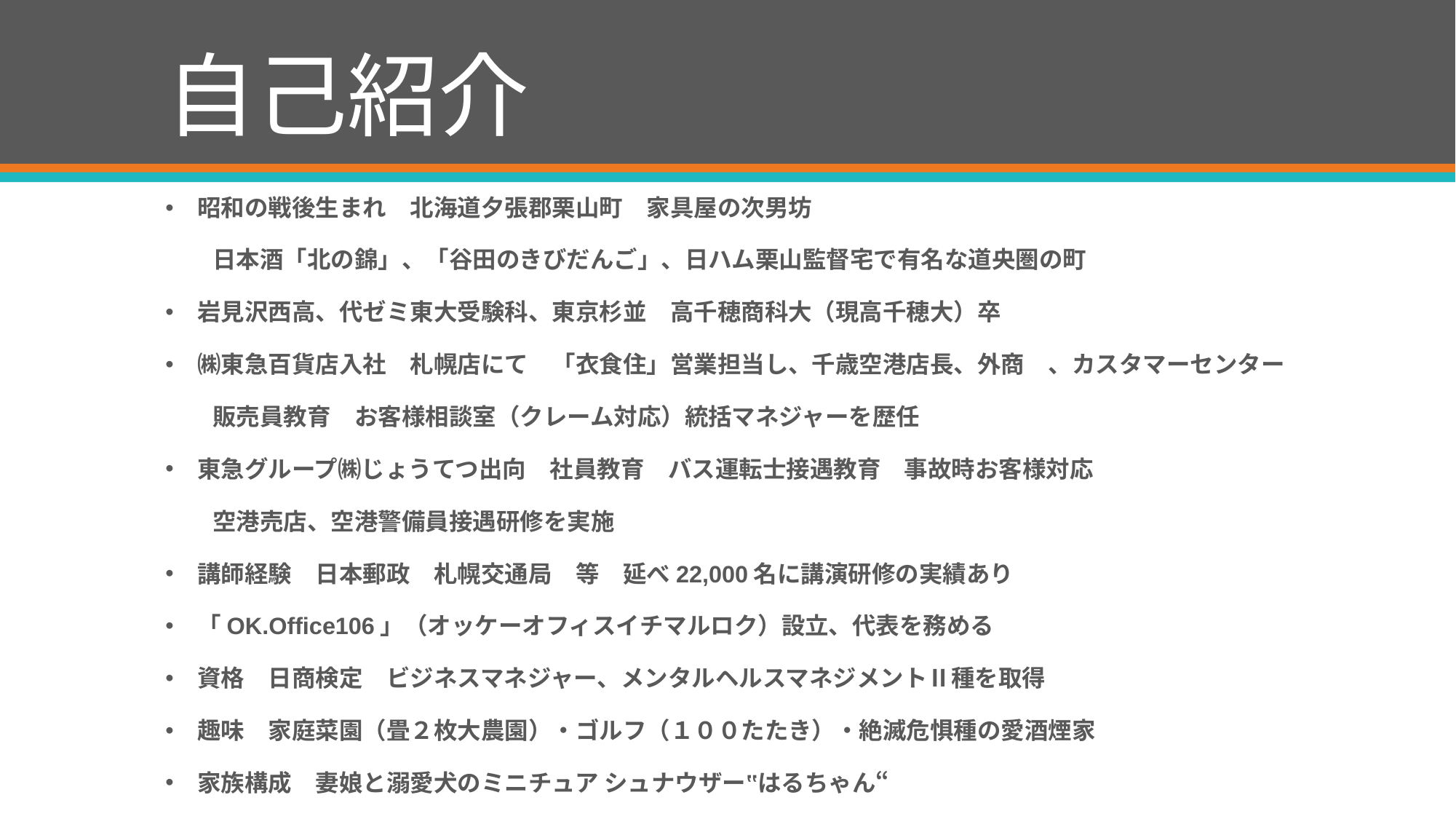

# 自己紹介
昭和の戦後生まれ　北海道夕張郡栗山町　家具屋の次男坊
　　日本酒「北の錦」、「谷田のきびだんご」、日ハム栗山監督宅で有名な道央圏の町
岩見沢西高、代ゼミ東大受験科、東京杉並　高千穂商科大（現高千穂大）卒
㈱東急百貨店入社　札幌店にて　「衣食住」営業担当し、千歳空港店長、外商　、カスタマーセンター
　　販売員教育　お客様相談室（クレーム対応）統括マネジャーを歴任
東急グループ㈱じょうてつ出向　社員教育　バス運転士接遇教育　事故時お客様対応
　　空港売店、空港警備員接遇研修を実施
講師経験　日本郵政　札幌交通局　等　延べ22,000名に講演研修の実績あり
「OK.Office106」（オッケーオフィスイチマルロク）設立、代表を務める
資格　日商検定　ビジネスマネジャー、メンタルヘルスマネジメントⅡ種を取得
趣味　家庭菜園（畳２枚大農園）・ゴルフ（１００たたき）・絶滅危惧種の愛酒煙家
家族構成　妻娘と溺愛犬のミニチュア シュナウザー‟はるちゃん“